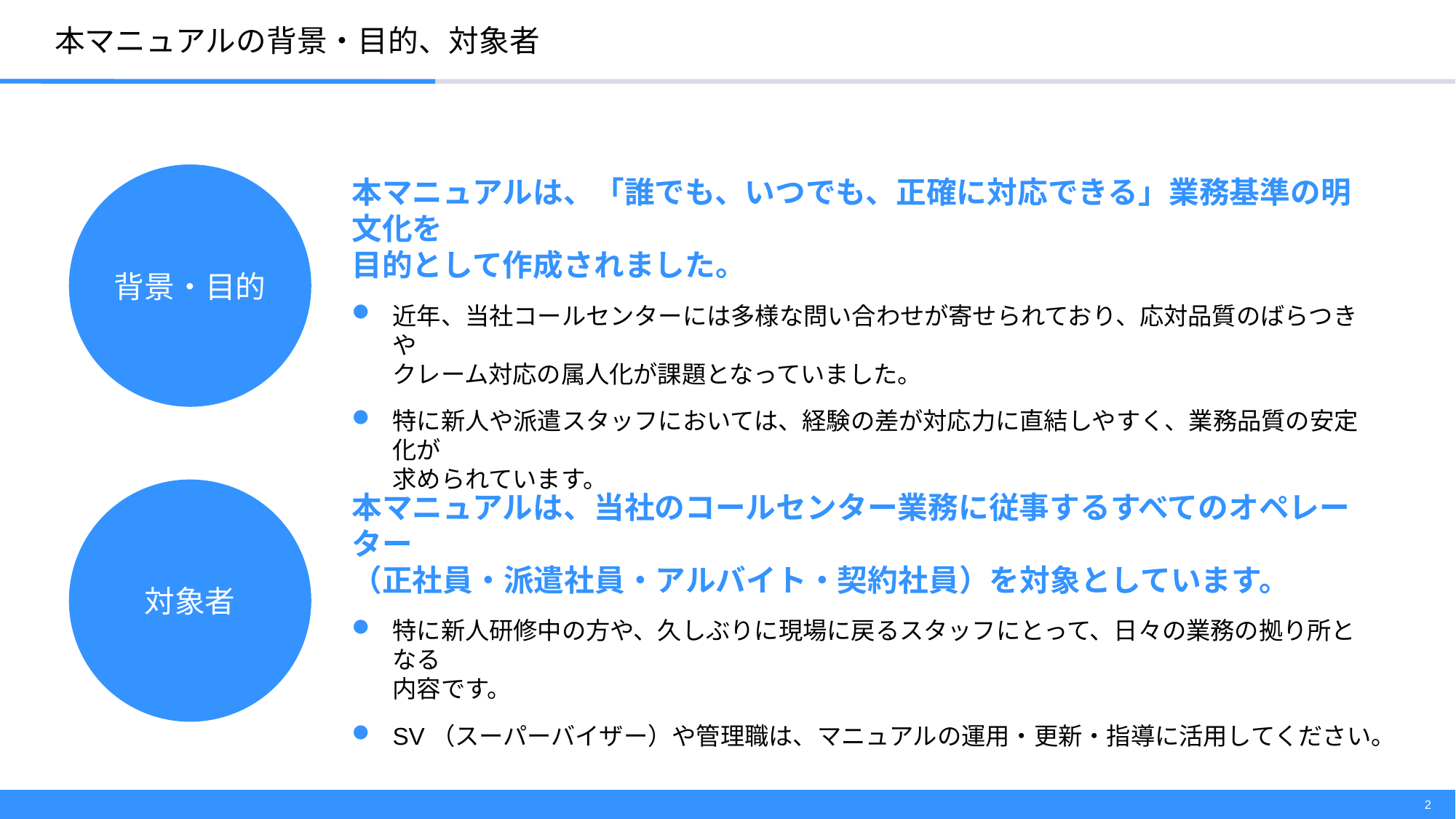

本マニュアルの背景・目的、対象者

背景・目的
本マニュアルは、「誰でも、いつでも、正確に対応できる」業務基準の明文化を
目的として作成されました。
近年、当社コールセンターには多様な問い合わせが寄せられており、応対品質のばらつきや
クレーム対応の属人化が課題となっていました。
特に新人や派遣スタッフにおいては、経験の差が対応力に直結しやすく、業務品質の安定化が
求められています。
対象者
本マニュアルは、当社のコールセンター業務に従事するすべてのオペレーター
（正社員・派遣社員・アルバイト・契約社員）を対象としています。
特に新人研修中の方や、久しぶりに現場に戻るスタッフにとって、日々の業務の拠り所となる
内容です。
SV（スーパーバイザー）や管理職は、マニュアルの運用・更新・指導に活用してください。
2